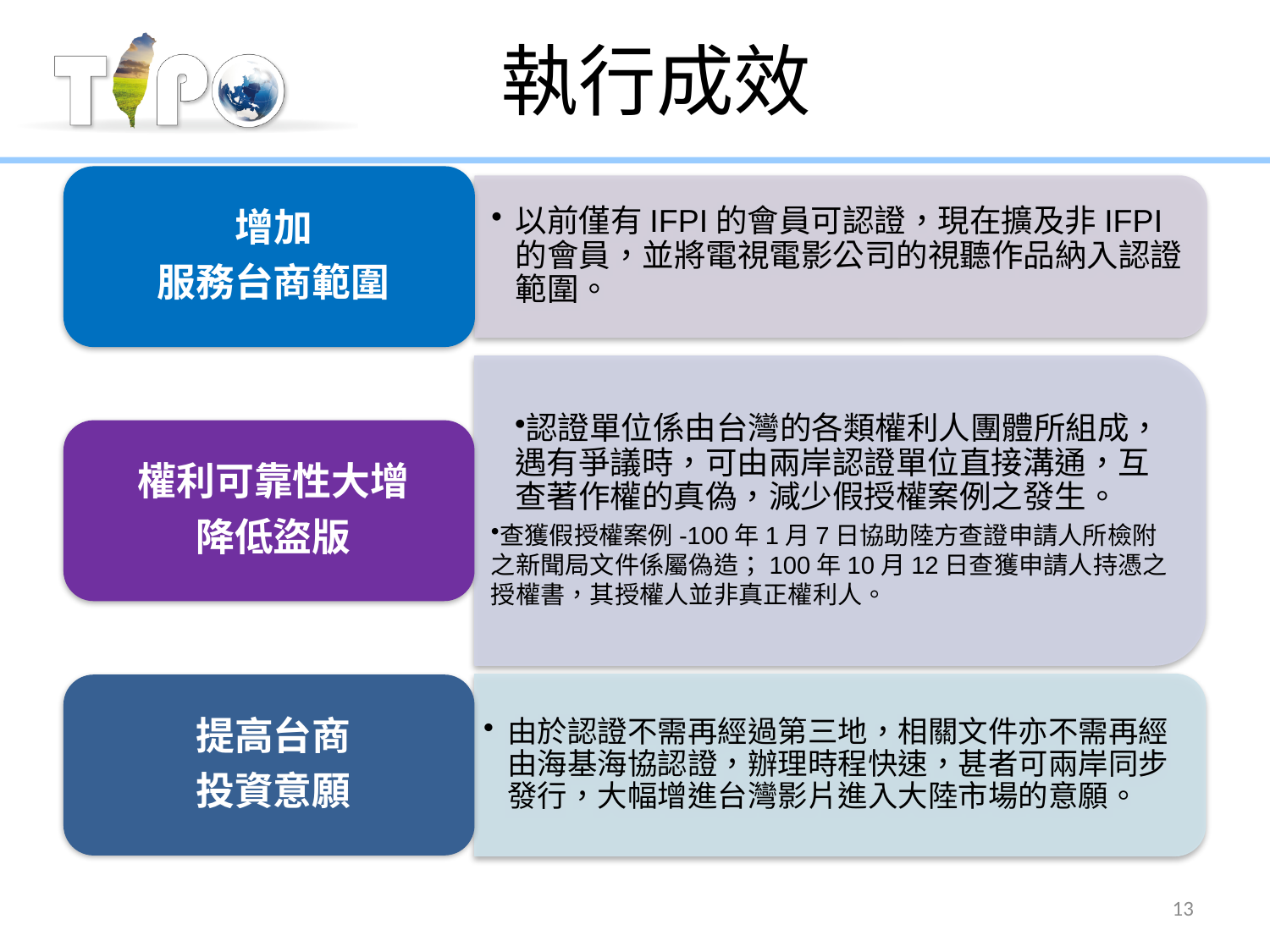

# 執行成效
以前僅有IFPI的會員可認證，現在擴及非IFPI的會員，並將電視電影公司的視聽作品納入認證範圍。
增加
服務台商範圍
認證單位係由台灣的各類權利人團體所組成，遇有爭議時，可由兩岸認證單位直接溝通，互查著作權的真偽，減少假授權案例之發生。
查獲假授權案例-100年1月7日協助陸方查證申請人所檢附之新聞局文件係屬偽造；100年10月12日查獲申請人持憑之授權書，其授權人並非真正權利人。
權利可靠性大增
降低盜版
由於認證不需再經過第三地，相關文件亦不需再經由海基海協認證，辦理時程快速，甚者可兩岸同步發行，大幅增進台灣影片進入大陸市場的意願。
提高台商
投資意願
13